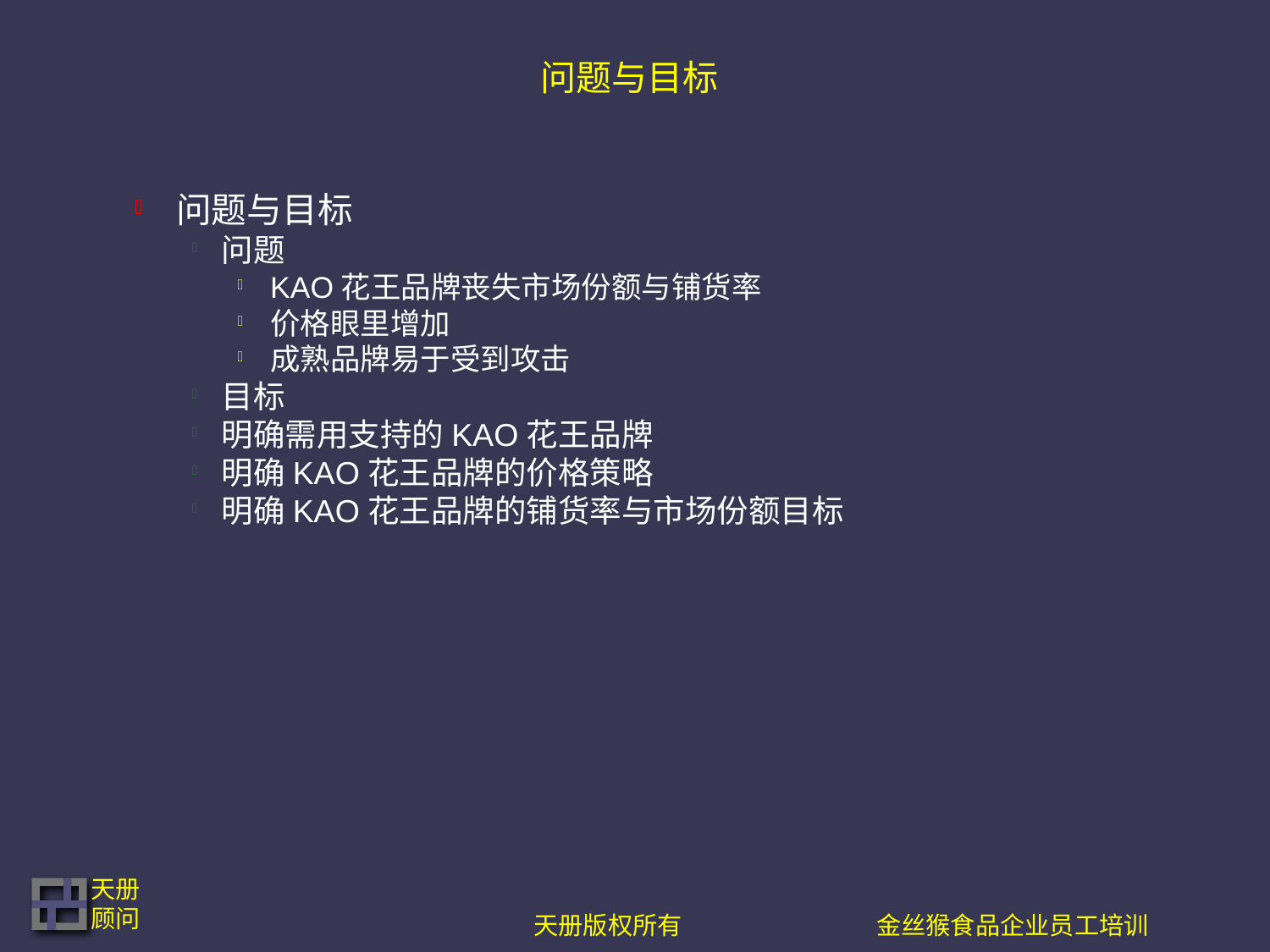

# 问题与目标
问题与目标
问题
KAO花王品牌丧失市场份额与铺货率
价格眼里增加
成熟品牌易于受到攻击
目标
明确需用支持的KAO花王品牌
明确KAO花王品牌的价格策略
明确KAO花王品牌的铺货率与市场份额目标
31